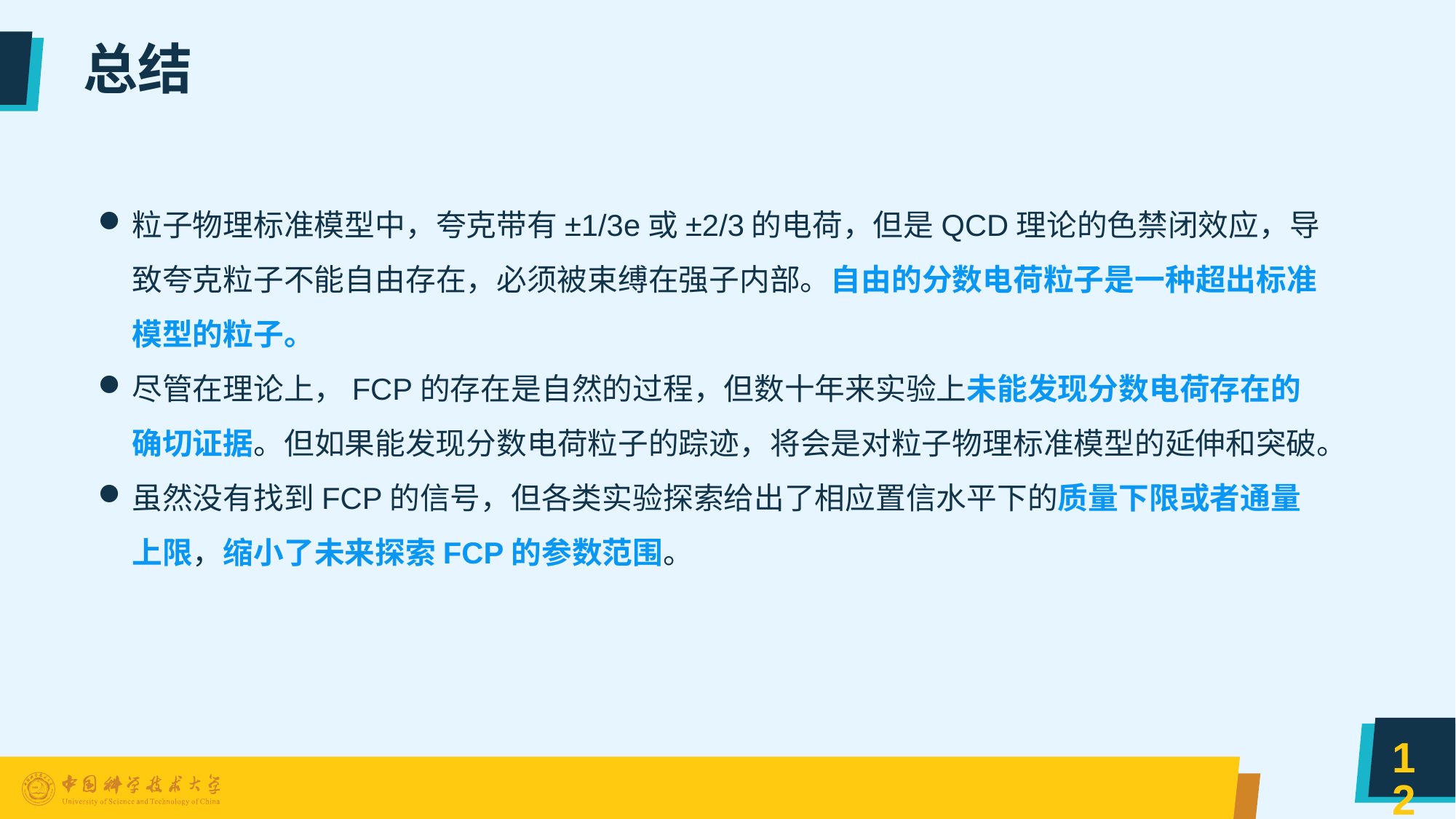

# 总结
粒子物理标准模型中，夸克带有±1/3e或±2/3的电荷，但是QCD理论的色禁闭效应，导致夸克粒子不能自由存在，必须被束缚在强子内部。自由的分数电荷粒子是一种超出标准模型的粒子。
尽管在理论上，FCP的存在是自然的过程，但数十年来实验上未能发现分数电荷存在的确切证据。但如果能发现分数电荷粒子的踪迹，将会是对粒子物理标准模型的延伸和突破。
虽然没有找到FCP的信号，但各类实验探索给出了相应置信水平下的质量下限或者通量上限，缩小了未来探索FCP的参数范围。

12